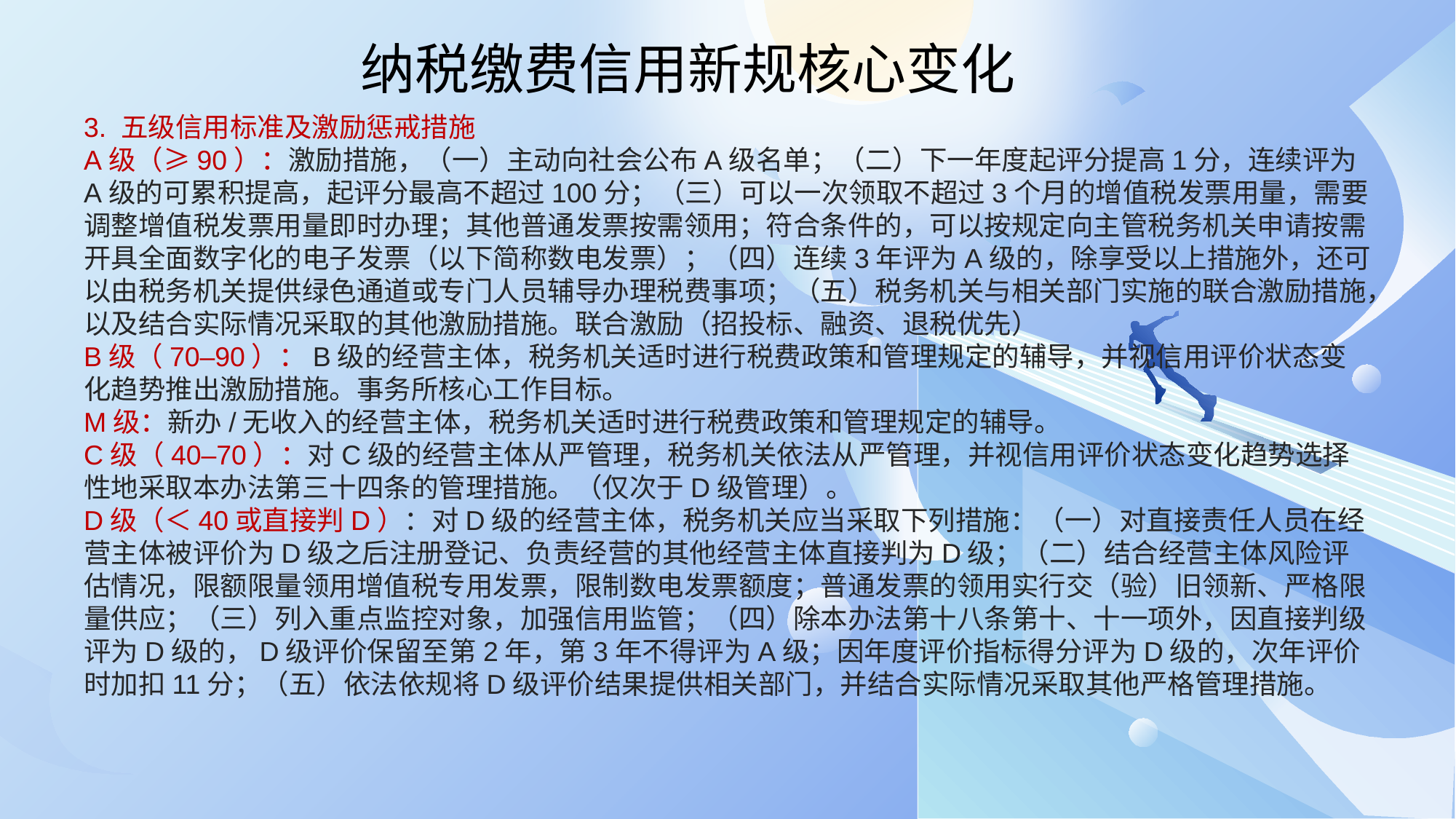

纳税缴费信用新规核心变化
3. 五级信用标准及激励惩戒措施
A级（≥90）：激励措施，（一）主动向社会公布A级名单；（二）下一年度起评分提高1分，连续评为A级的可累积提高，起评分最高不超过100分；（三）可以一次领取不超过3个月的增值税发票用量，需要调整增值税发票用量即时办理；其他普通发票按需领用；符合条件的，可以按规定向主管税务机关申请按需开具全面数字化的电子发票（以下简称数电发票）；（四）连续3年评为A级的，除享受以上措施外，还可以由税务机关提供绿色通道或专门人员辅导办理税费事项；（五）税务机关与相关部门实施的联合激励措施，以及结合实际情况采取的其他激励措施。联合激励（招投标、融资、退税优先）
B级（70–90）：B级的经营主体，税务机关适时进行税费政策和管理规定的辅导，并视信用评价状态变化趋势推出激励措施。事务所核心工作目标。
M级：新办/无收入的经营主体，税务机关适时进行税费政策和管理规定的辅导。
C级（40–70）：对C级的经营主体从严管理，税务机关依法从严管理，并视信用评价状态变化趋势选择性地采取本办法第三十四条的管理措施。（仅次于D级管理）。
D级（＜40或直接判D）：对D级的经营主体，税务机关应当采取下列措施：（一）对直接责任人员在经营主体被评价为D级之后注册登记、负责经营的其他经营主体直接判为D级；（二）结合经营主体风险评估情况，限额限量领用增值税专用发票，限制数电发票额度；普通发票的领用实行交（验）旧领新、严格限量供应；（三）列入重点监控对象，加强信用监管；（四）除本办法第十八条第十、十一项外，因直接判级评为D级的，D级评价保留至第2年，第3年不得评为A级；因年度评价指标得分评为D级的，次年评价时加扣11分；（五）依法依规将D级评价结果提供相关部门，并结合实际情况采取其他严格管理措施。